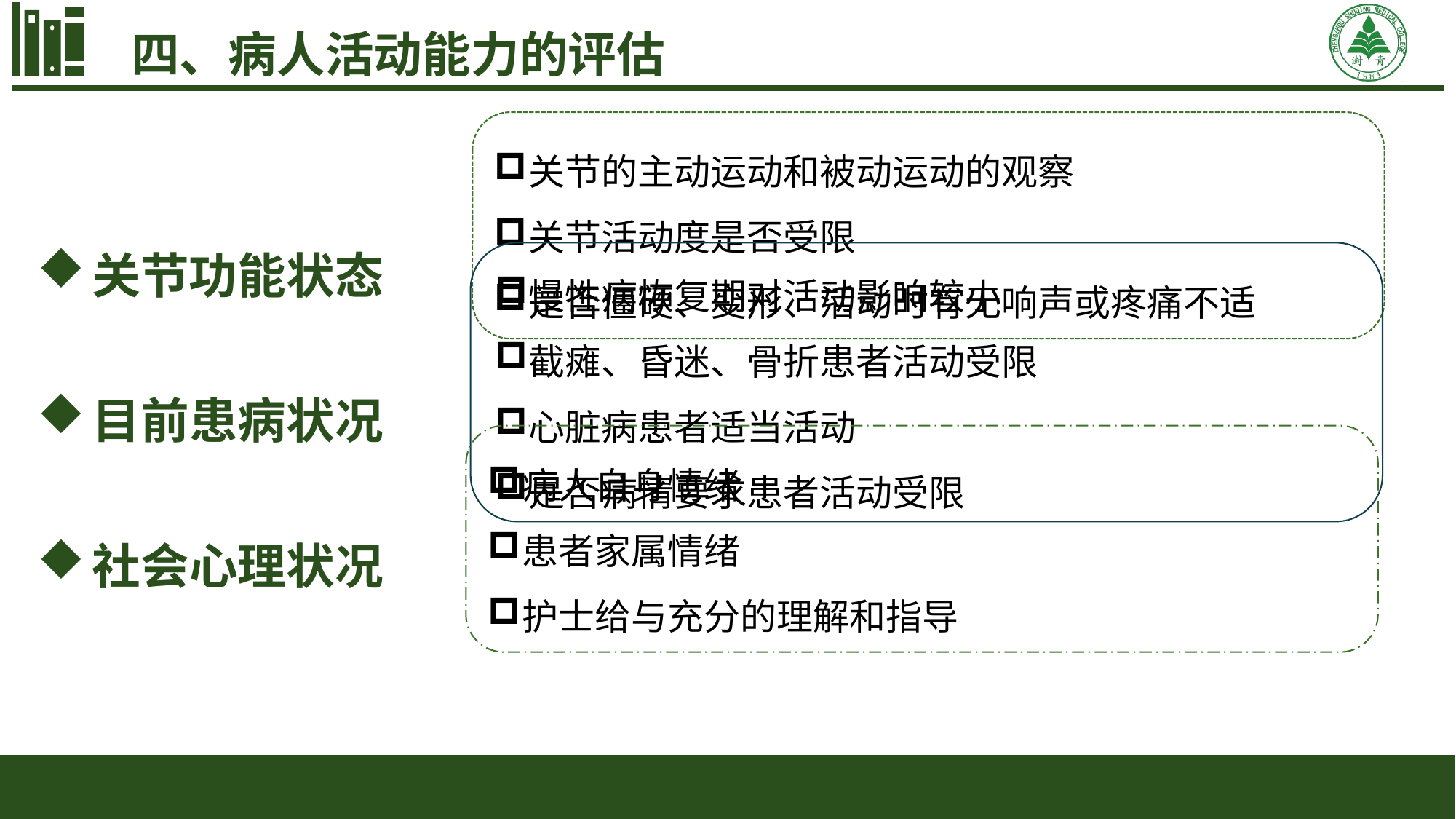

四、病人活动能力的评估
关节的主动运动和被动运动的观察
关节活动度是否受限
是否僵硬、变形、活动时有无响声或疼痛不适
关节功能状态
目前患病状况
社会心理状况
慢性病恢复期对活动影响较小
截瘫、昏迷、骨折患者活动受限
心脏病患者适当活动
是否病情要求患者活动受限
病人自身情绪
患者家属情绪
护士给与充分的理解和指导